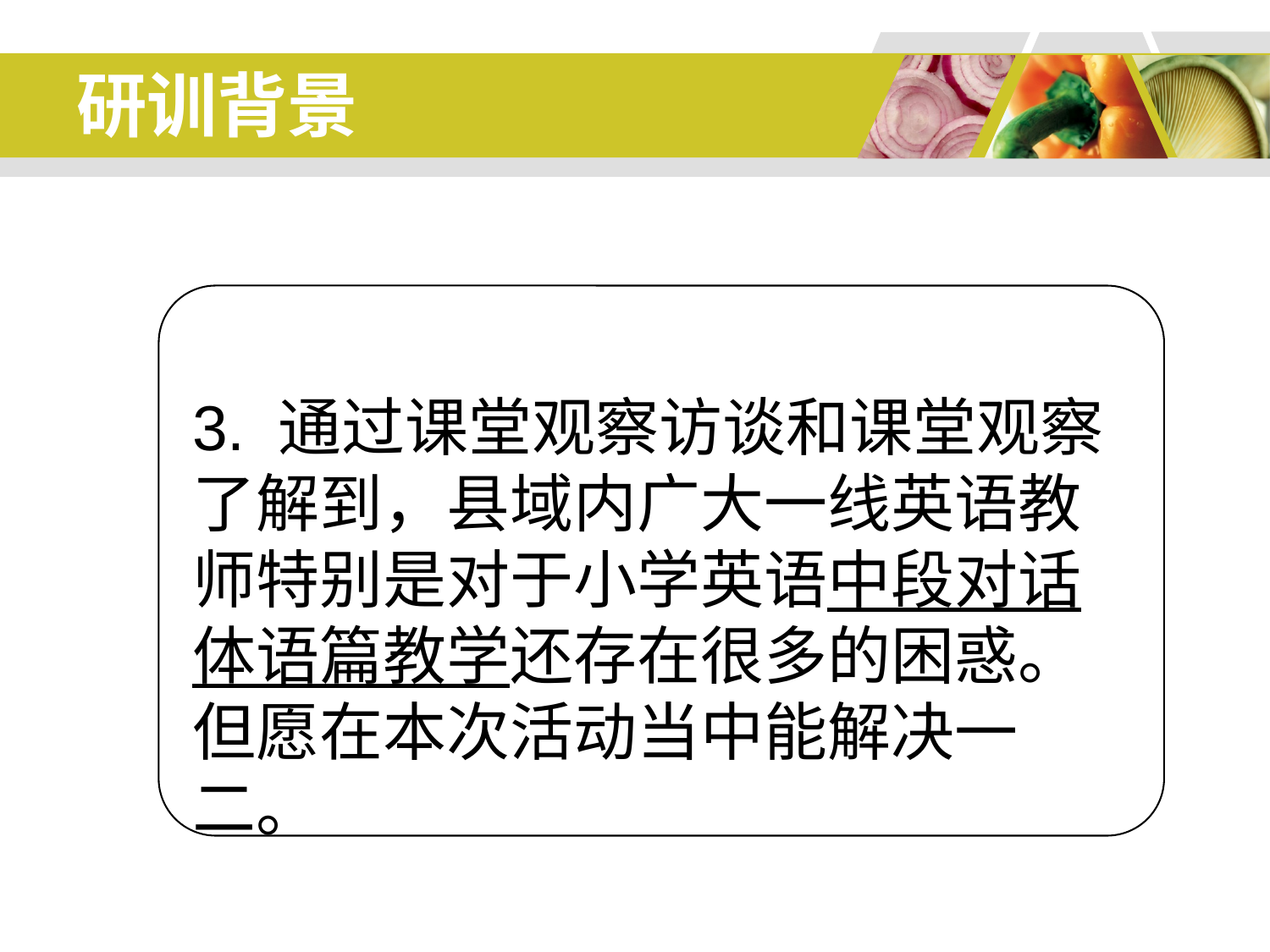

# 研训背景

3. 通过课堂观察访谈和课堂观察了解到，县域内广大一线英语教师特别是对于小学英语中段对话体语篇教学还存在很多的困惑。但愿在本次活动当中能解决一二。